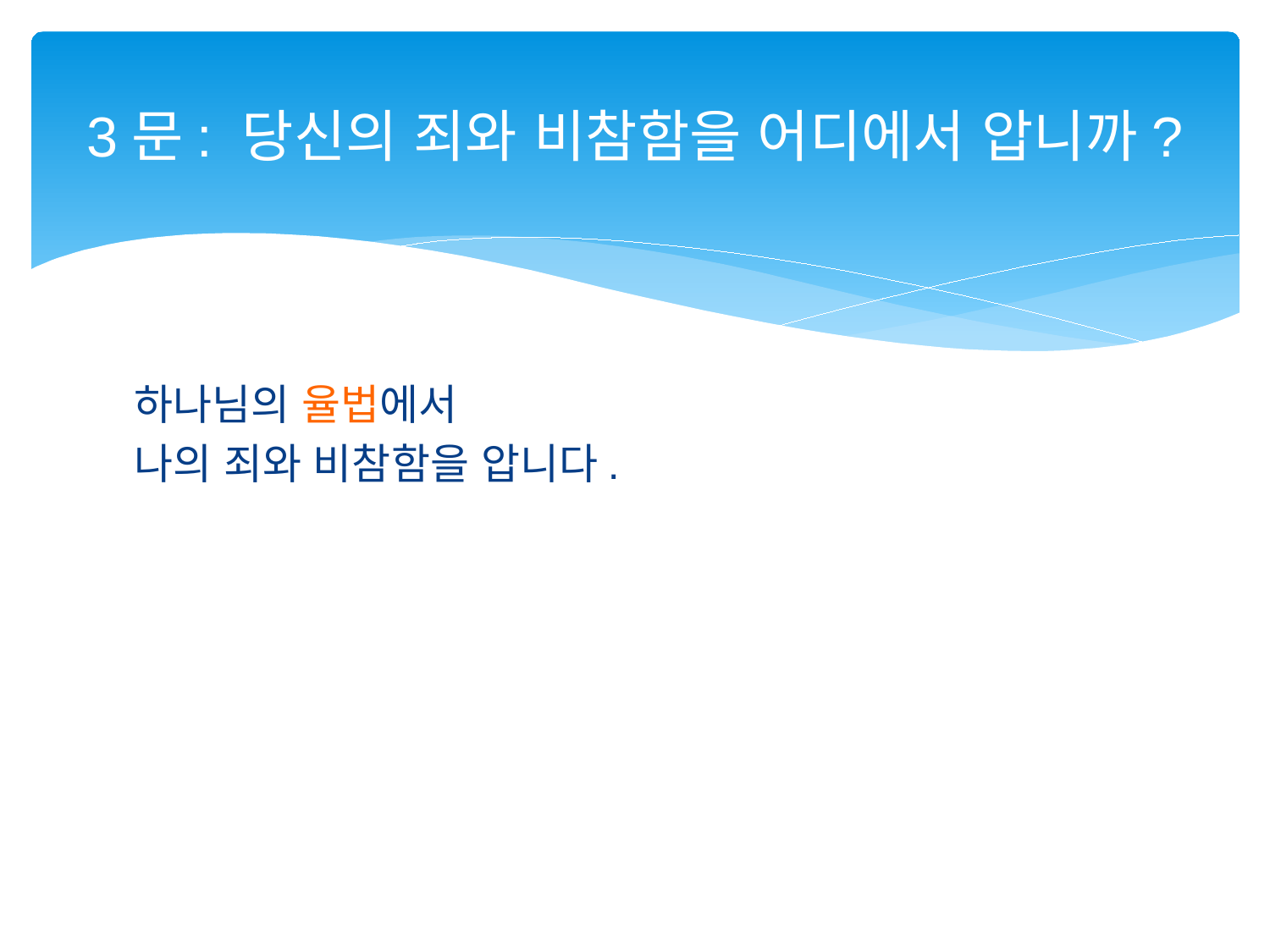

# 3문: 당신의 죄와 비참함을 어디에서 압니까?
하나님의 율법에서
나의 죄와 비참함을 압니다.